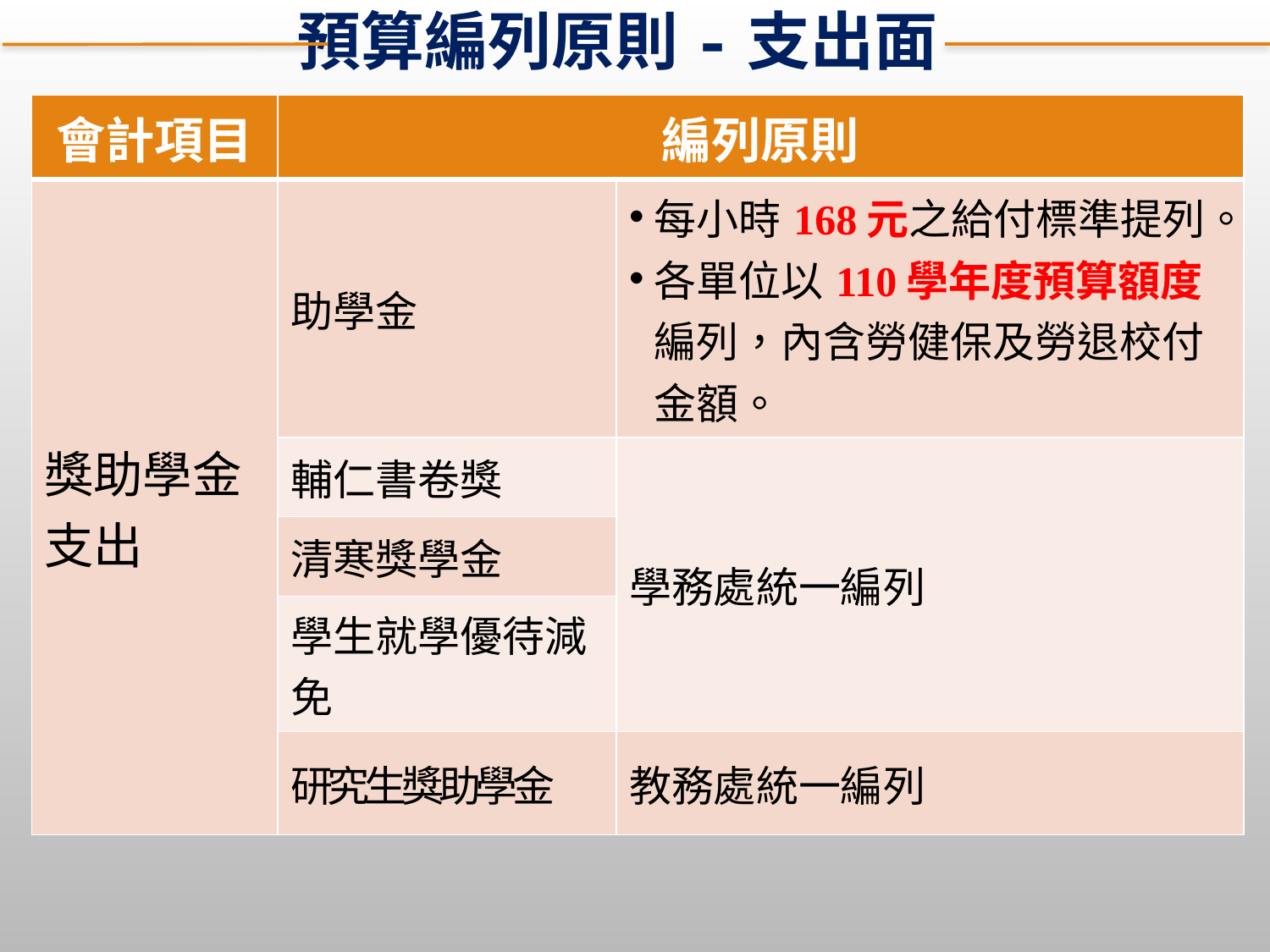

預算編列原則-支出面
| 會計項目 | 編列原則 |  |
| --- | --- | --- |
| 獎助學金支出 | 助學金 | 每小時168元之給付標準提列。 各單位以110學年度預算額度編列，內含勞健保及勞退校付金額。 |
|  | 輔仁書卷獎 | 學務處統一編列 |
|  | 清寒獎學金 |  |
|  | 學生就學優待減免 |  |
|  | 研究生獎助學金 | 教務處統一編列 |